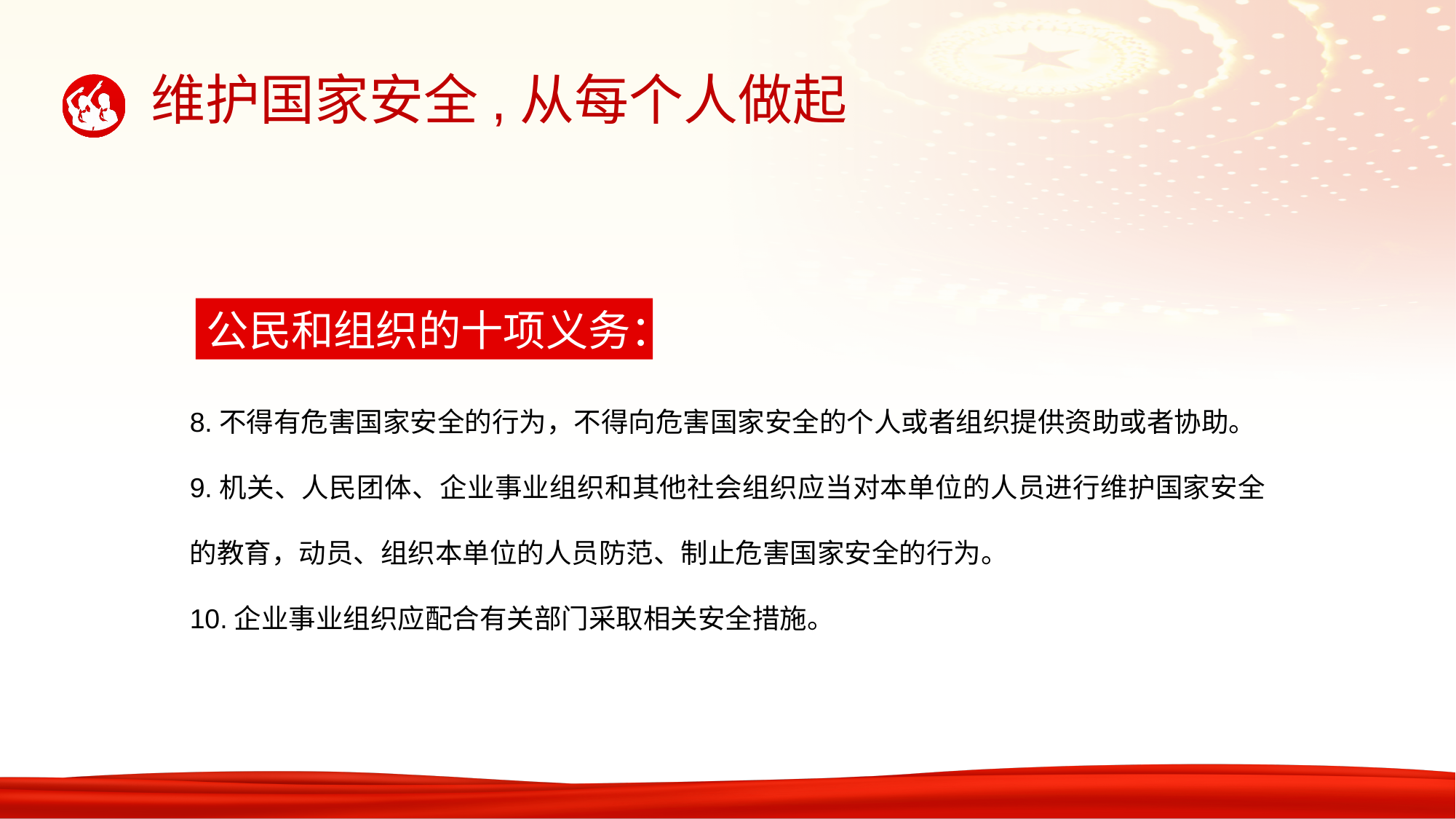

公民和组织的十项义务：
8.不得有危害国家安全的行为，不得向危害国家安全的个人或者组织提供资助或者协助。
9.机关、人民团体、企业事业组织和其他社会组织应当对本单位的人员进行维护国家安全的教育，动员、组织本单位的人员防范、制止危害国家安全的行为。
10.企业事业组织应配合有关部门采取相关安全措施。